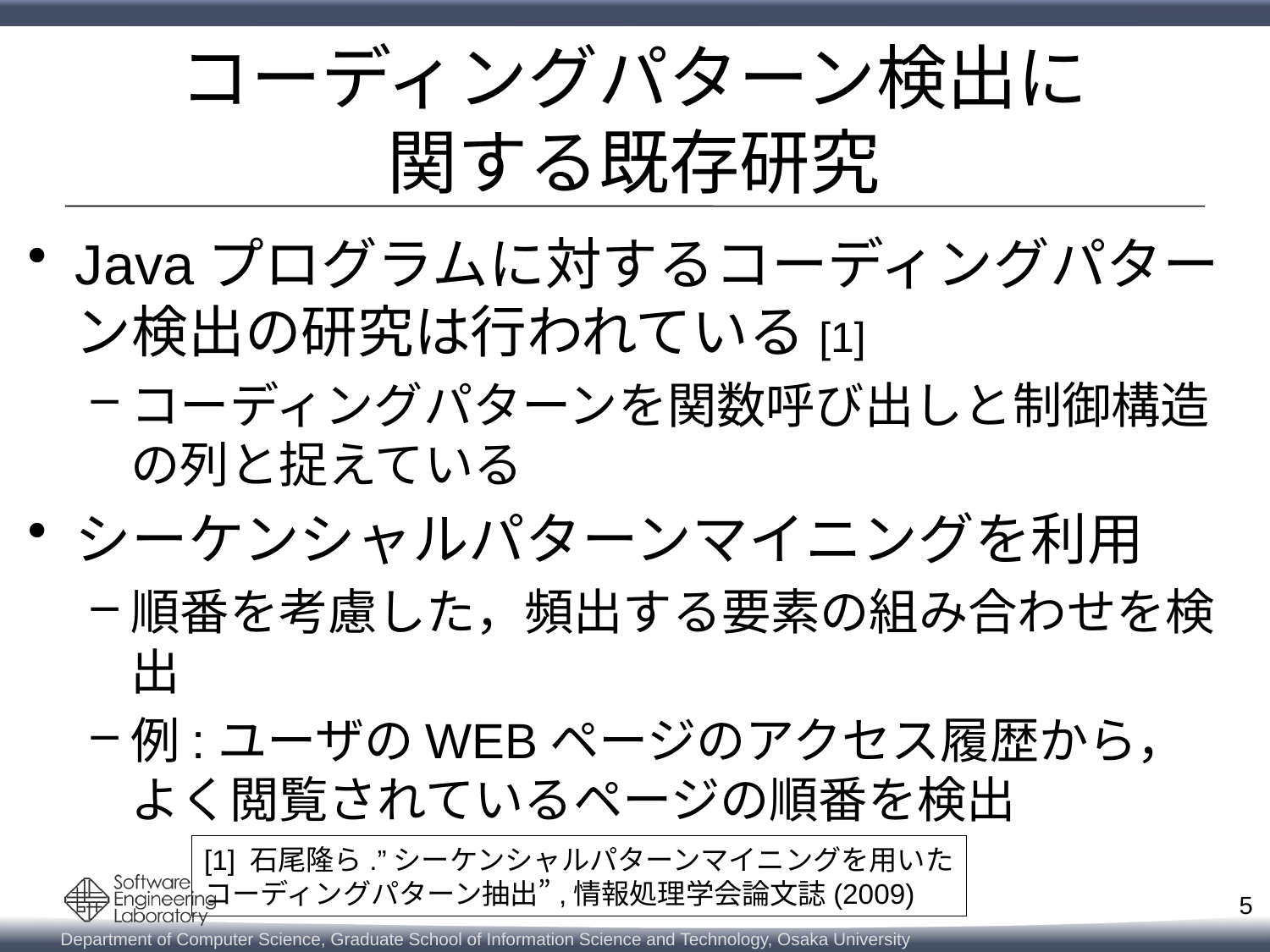

# コーディングパターン検出に 関する既存研究
Javaプログラムに対するコーディングパターン検出の研究は行われている[1]
コーディングパターンを関数呼び出しと制御構造の列と捉えている
シーケンシャルパターンマイニングを利用
順番を考慮した，頻出する要素の組み合わせを検出
例:ユーザのWEBページのアクセス履歴から，よく閲覧されているページの順番を検出
[1] 石尾隆ら.”シーケンシャルパターンマイニングを用いた
コーディングパターン抽出”,情報処理学会論文誌(2009)
5